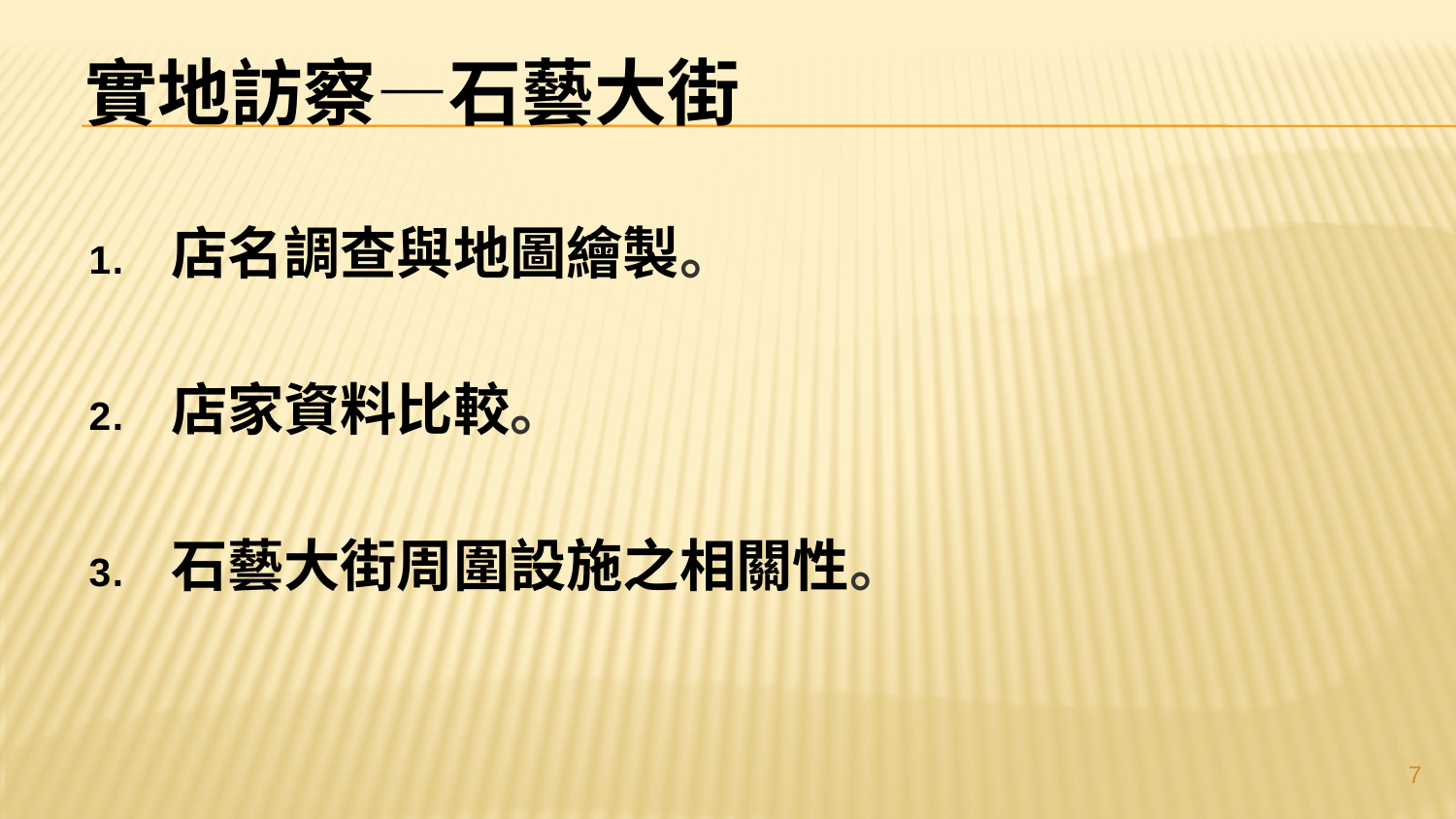

# 實地訪察—石藝大街

店名調查與地圖繪製。

店家資料比較。

石藝大街周圍設施之相關性。
7